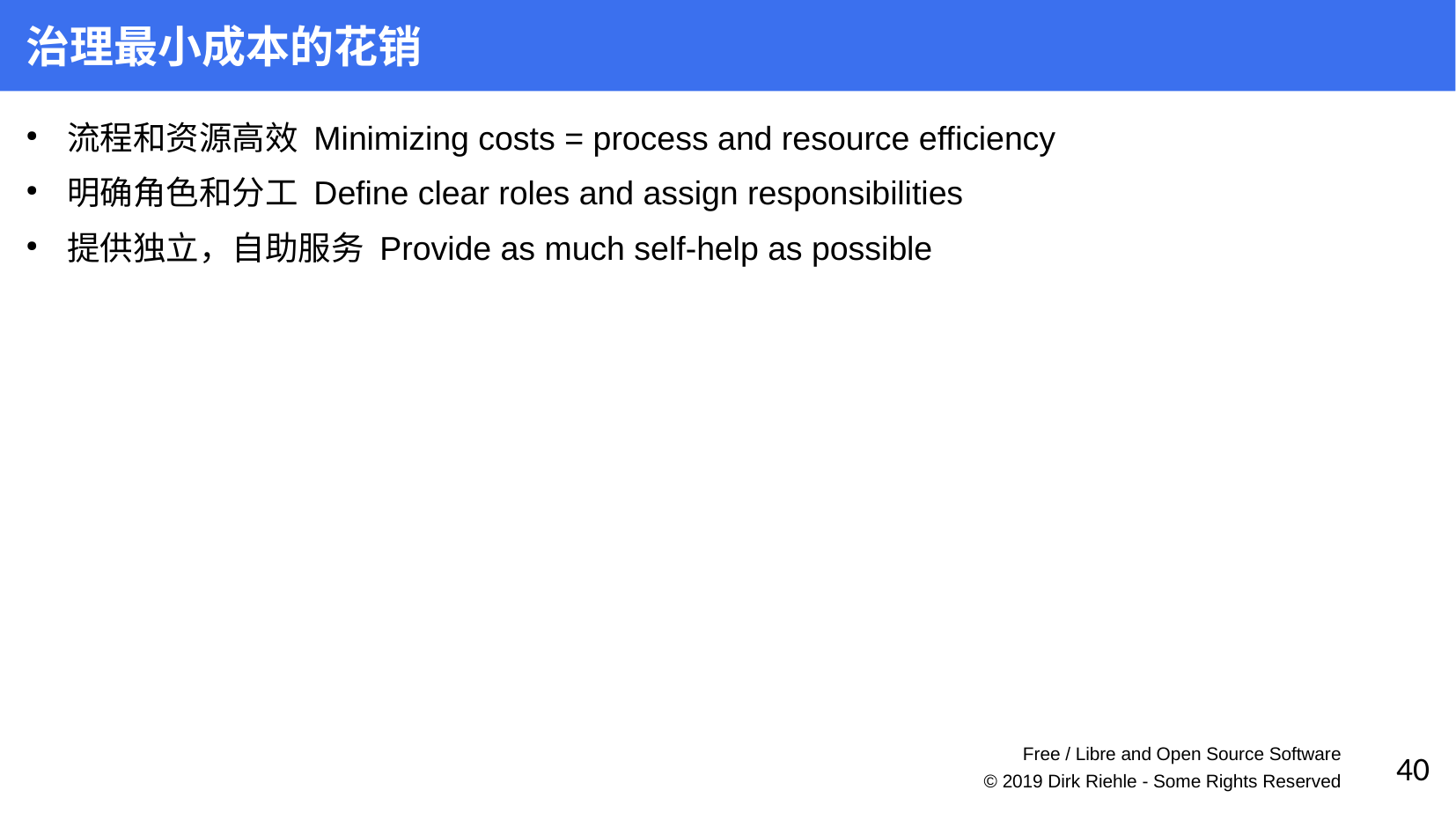

治理最小成本的花销
流程和资源高效 Minimizing costs = process and resource efficiency
明确角色和分工 Define clear roles and assign responsibilities
提供独立，自助服务 Provide as much self-help as possible
Free / Libre and Open Source Software
40
© 2019 Dirk Riehle - Some Rights Reserved